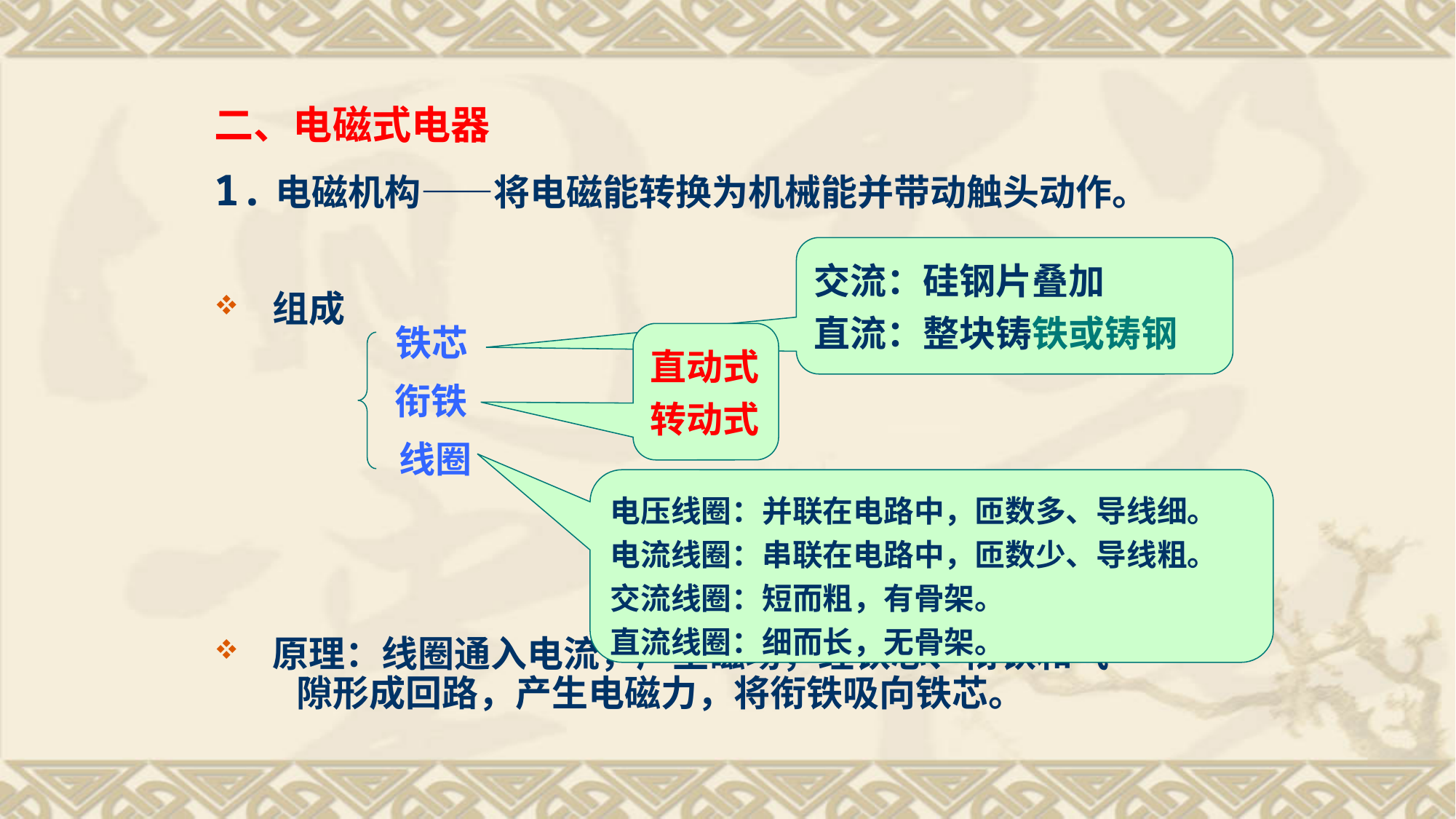

二、电磁式电器
1.电磁机构——将电磁能转换为机械能并带动触头动作。

 组成

 原理：线圈通入电流，产生磁场，经铁芯、衔铁和气
         隙形成回路，产生电磁力，将衔铁吸向铁芯。

交流：硅钢片叠加
直流：整块铸铁或铸钢
铁芯
衔铁
线圈
直动式
转动式

电压线圈：并联在电路中，匝数多、导线细。
电流线圈：串联在电路中，匝数少、导线粗。
交流线圈：短而粗，有骨架。
直流线圈：细而长，无骨架。
4